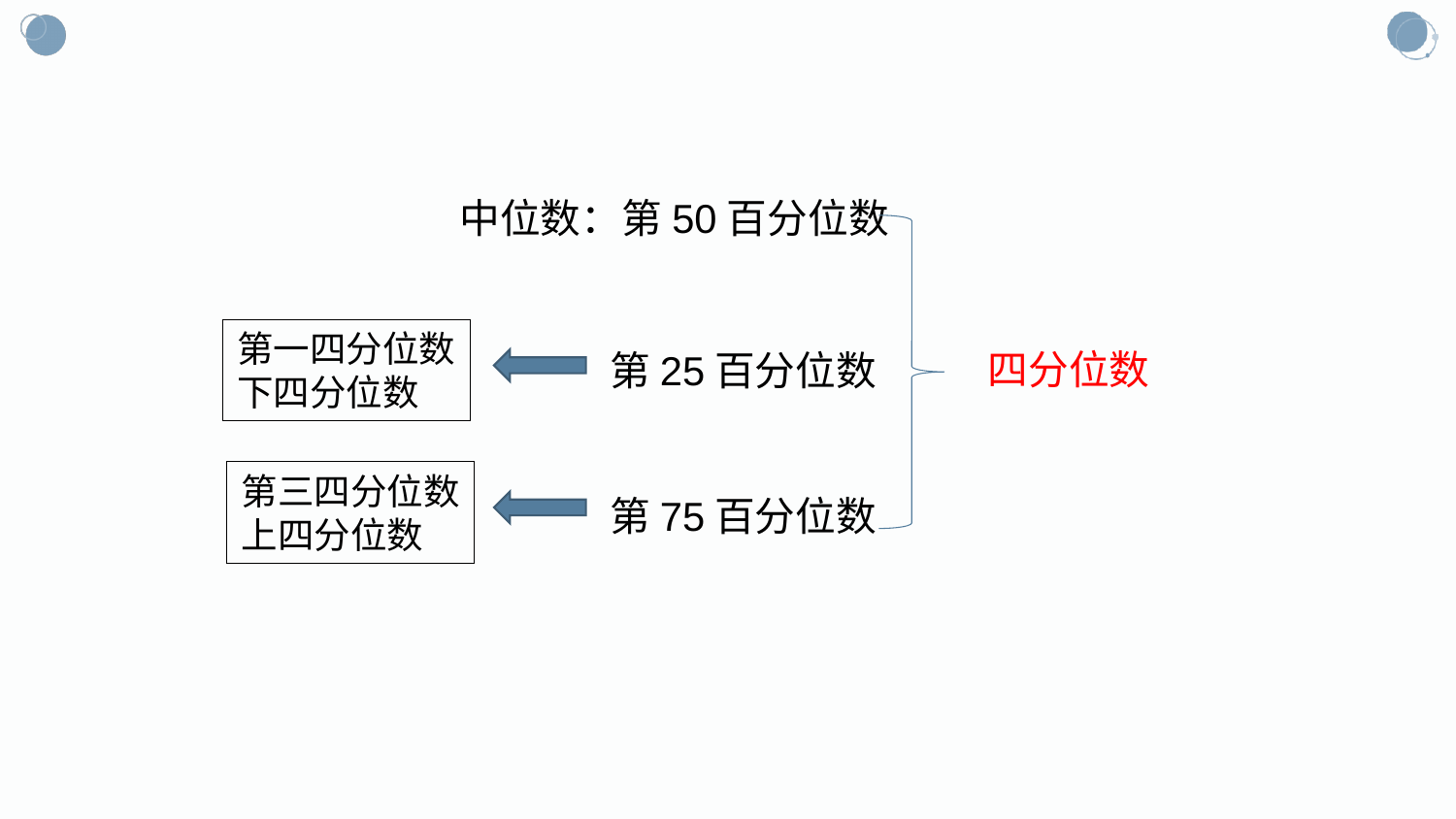

中位数：第50百分位数

第一四分位数
下四分位数
四分位数
第25百分位数

第75百分位数

第三四分位数
上四分位数